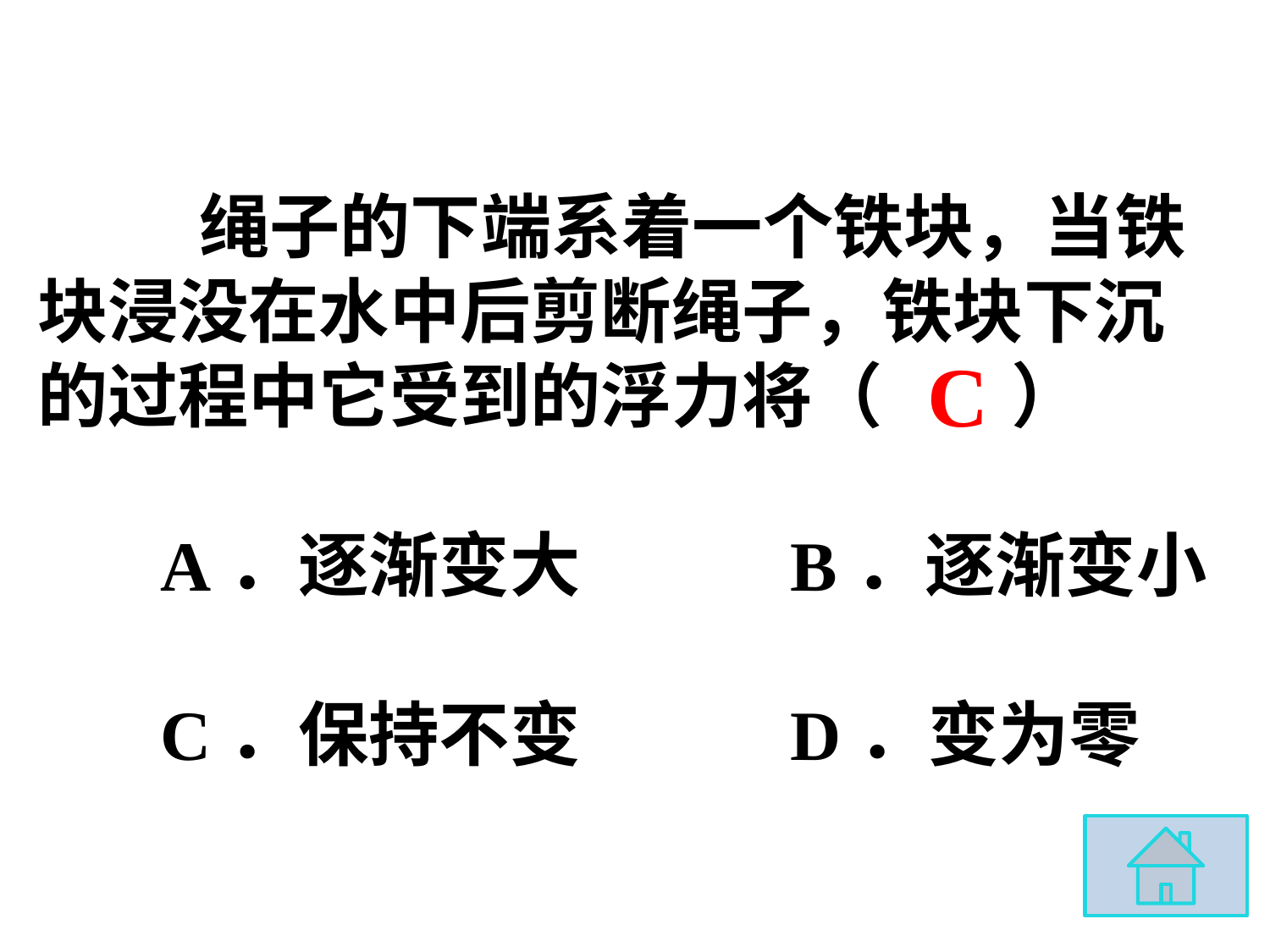

绳子的下端系着一个铁块，当铁块浸没在水中后剪断绳子，铁块下沉的过程中它受到的浮力将（        ）

       A．逐渐变大            B．逐渐变小

       C．保持不变            D．变为零
C